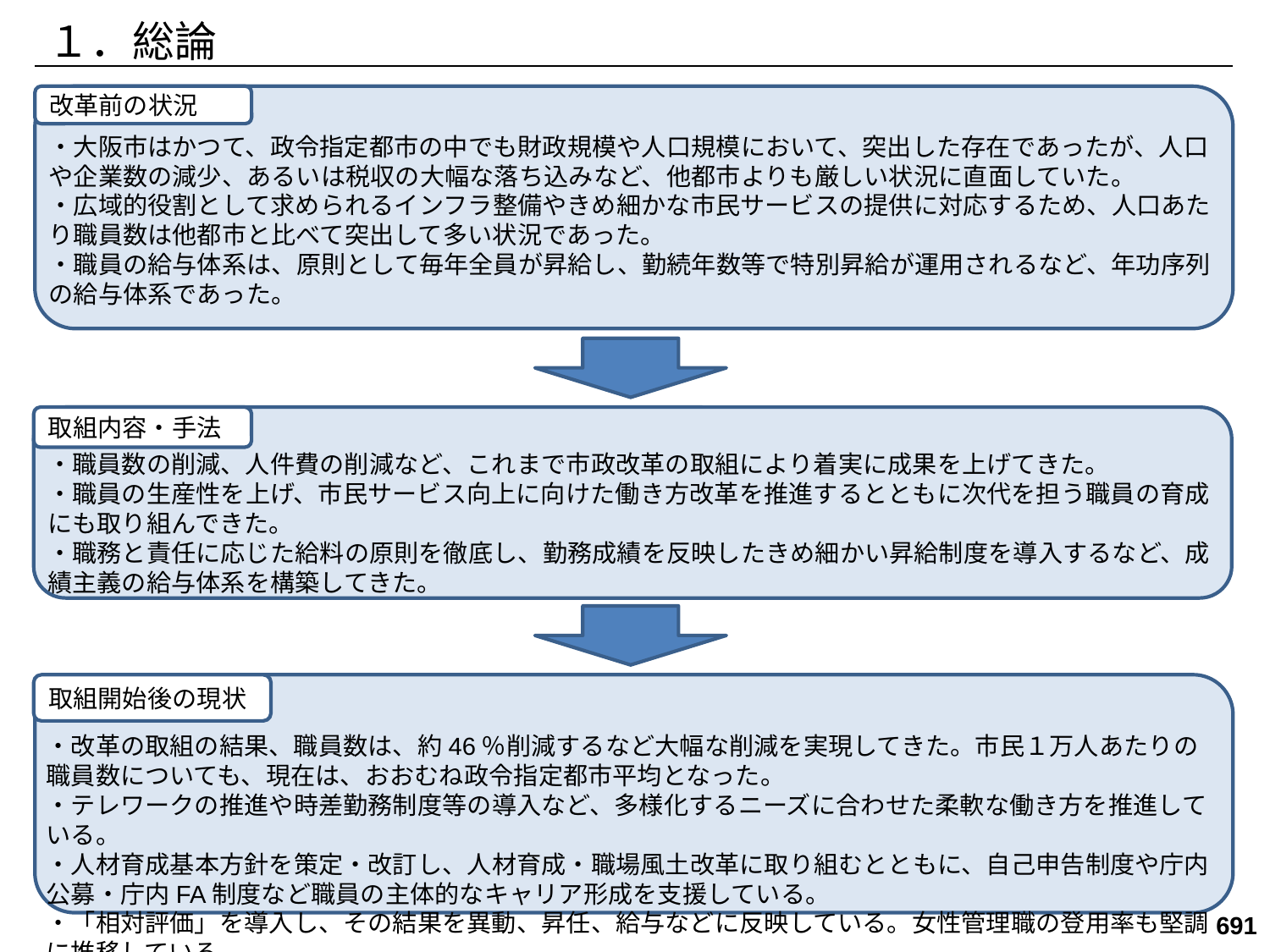

１．総論

改革前の状況
・大阪市はかつて、政令指定都市の中でも財政規模や人口規模において、突出した存在であったが、人口や企業数の減少、あるいは税収の大幅な落ち込みなど、他都市よりも厳しい状況に直面していた。
・広域的役割として求められるインフラ整備やきめ細かな市民サービスの提供に対応するため、人口あたり職員数は他都市と比べて突出して多い状況であった。
・職員の給与体系は、原則として毎年全員が昇給し、勤続年数等で特別昇給が運用されるなど、年功序列の給与体系であった。

取組内容・手法
・職員数の削減、人件費の削減など、これまで市政改革の取組により着実に成果を上げてきた。
・職員の生産性を上げ、市民サービス向上に向けた働き方改革を推進するとともに次代を担う職員の育成にも取り組んできた。
・職務と責任に応じた給料の原則を徹底し、勤務成績を反映したきめ細かい昇給制度を導入するなど、成績主義の給与体系を構築してきた。

取組開始後の現状

・改革の取組の結果、職員数は、約46％削減するなど大幅な削減を実現してきた。市民１万人あたりの職員数についても、現在は、おおむね政令指定都市平均となった。
・テレワークの推進や時差勤務制度等の導入など、多様化するニーズに合わせた柔軟な働き方を推進している。
・人材育成基本方針を策定・改訂し、人材育成・職場風土改革に取り組むとともに、自己申告制度や庁内公募・庁内FA制度など職員の主体的なキャリア形成を支援している。
・「相対評価」を導入し、その結果を異動、昇任、給与などに反映している。女性管理職の登用率も堅調に推移している。
691